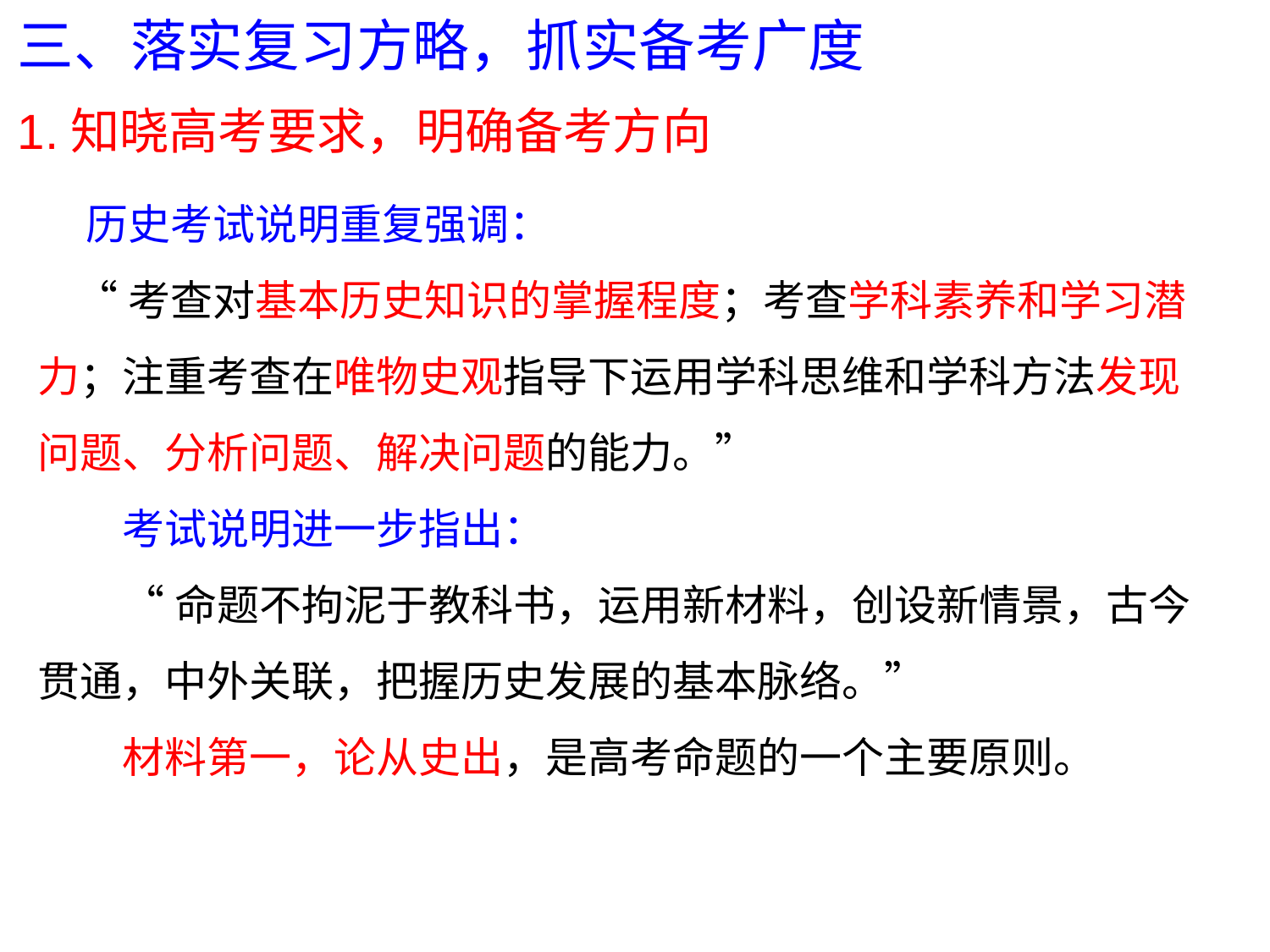

三、落实复习方略，抓实备考广度
1.知晓高考要求，明确备考方向
    历史考试说明重复强调：
    “考查对基本历史知识的掌握程度；考查学科素养和学习潜力；注重考查在唯物史观指导下运用学科思维和学科方法发现问题、分析问题、解决问题的能力。”
考试说明进一步指出：
“命题不拘泥于教科书，运用新材料，创设新情景，古今贯通，中外关联，把握历史发展的基本脉络。”
材料第一，论从史出，是高考命题的一个主要原则。